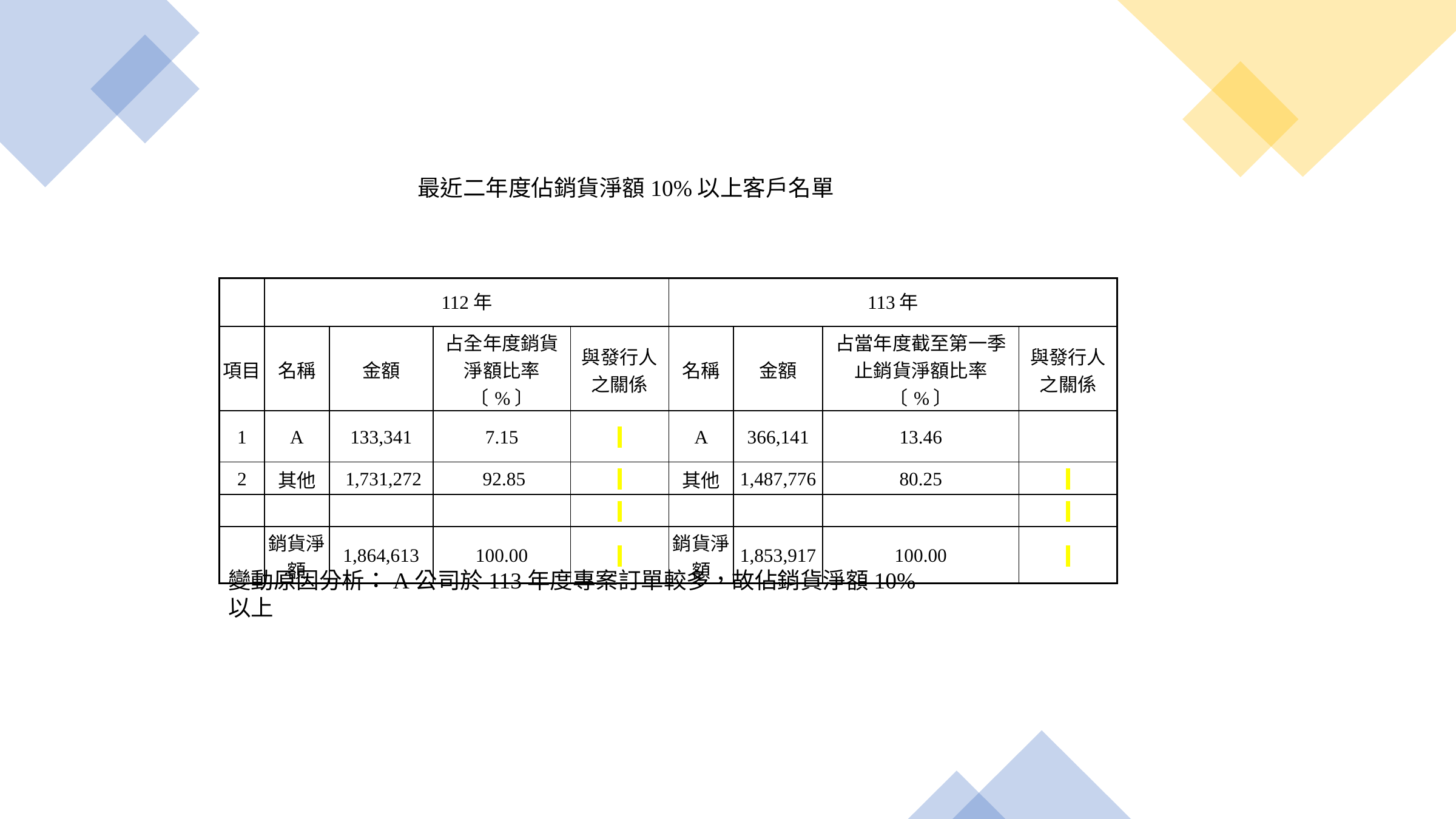

最近二年度佔銷貨淨額10%以上客戶名單
|  | 112年 |  |  |  | 113年 |  |  |  |
| --- | --- | --- | --- | --- | --- | --- | --- | --- |
| 項目 | 名稱 | 金額 | 占全年度銷貨淨額比率〔%〕 | 與發行人之關係 | 名稱 | 金額 | 占當年度截至第一季止銷貨淨額比率〔%〕 | 與發行人之關係 |
| 1 | A | 133,341 | 7.15 |  | A | 366,141 | 13.46 |  |
| 2 | 其他 | 1,731,272 | 92.85 |  | 其他 | 1,487,776 | 80.25 |  |
|  |  |  |  |  |  |  |  |  |
|  | 銷貨淨額 | 1,864,613 | 100.00 |  | 銷貨淨額 | 1,853,917 | 100.00 |  |
變動原因分析：A公司於113年度專案訂單較多，故佔銷貨淨額10%以上